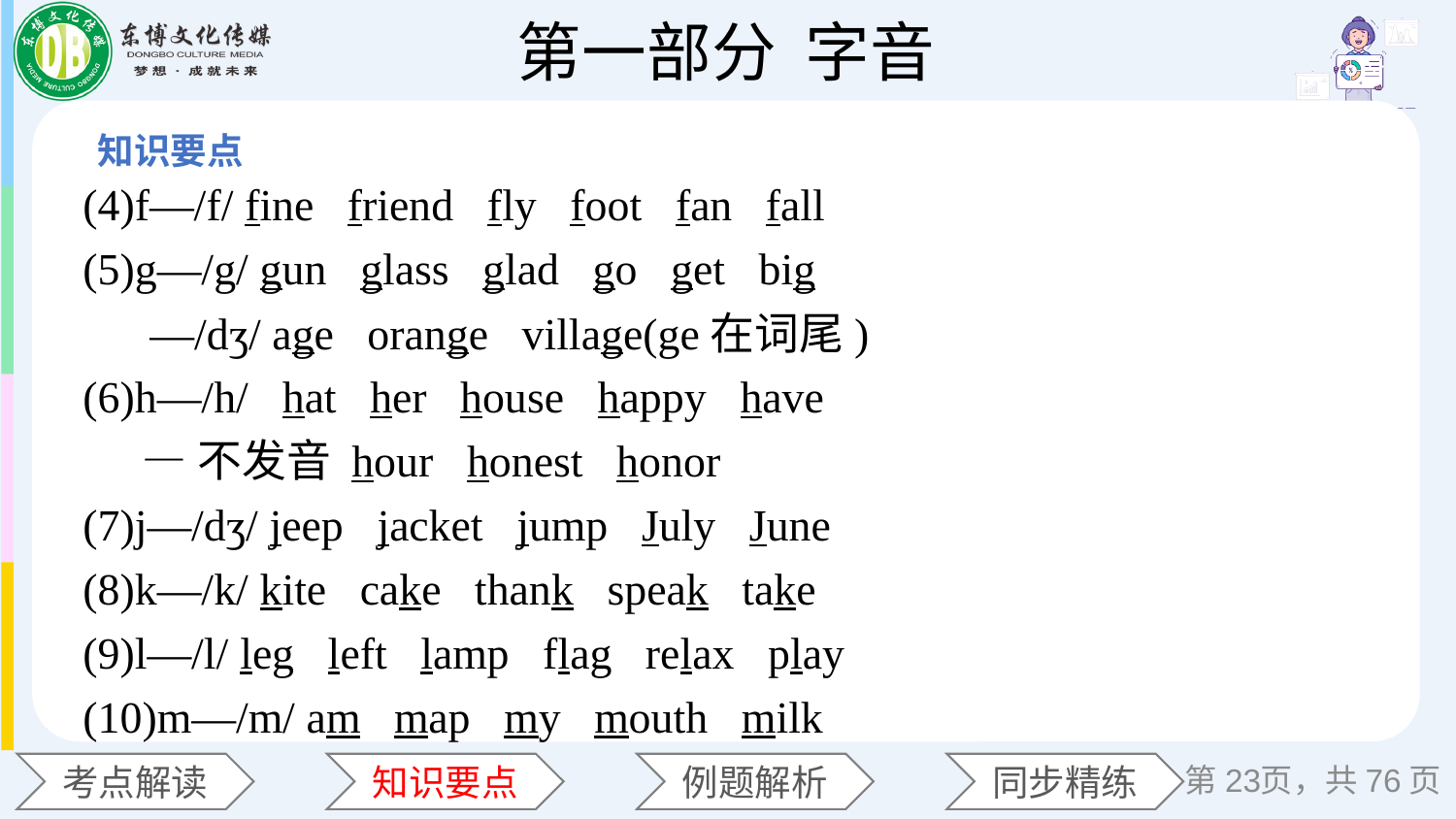

(4)f—/f/ fine   friend   fly   foot   fan   fall
(5)g—/g/ gun   glass   glad   go   get   big
      —/dʒ/ age   orange   village(ge在词尾)
(6)h—/h/   hat   her   house   happy   have
      —不发音 hour   honest   honor
(7)j—/dʒ/ jeep   jacket   jump   July   June
(8)k—/k/ kite   cake   thank   speak   take
(9)l—/l/ leg   left   lamp   flag   relax   play
(10)m—/m/ am   map   my   mouth   milk
第23页，共76页